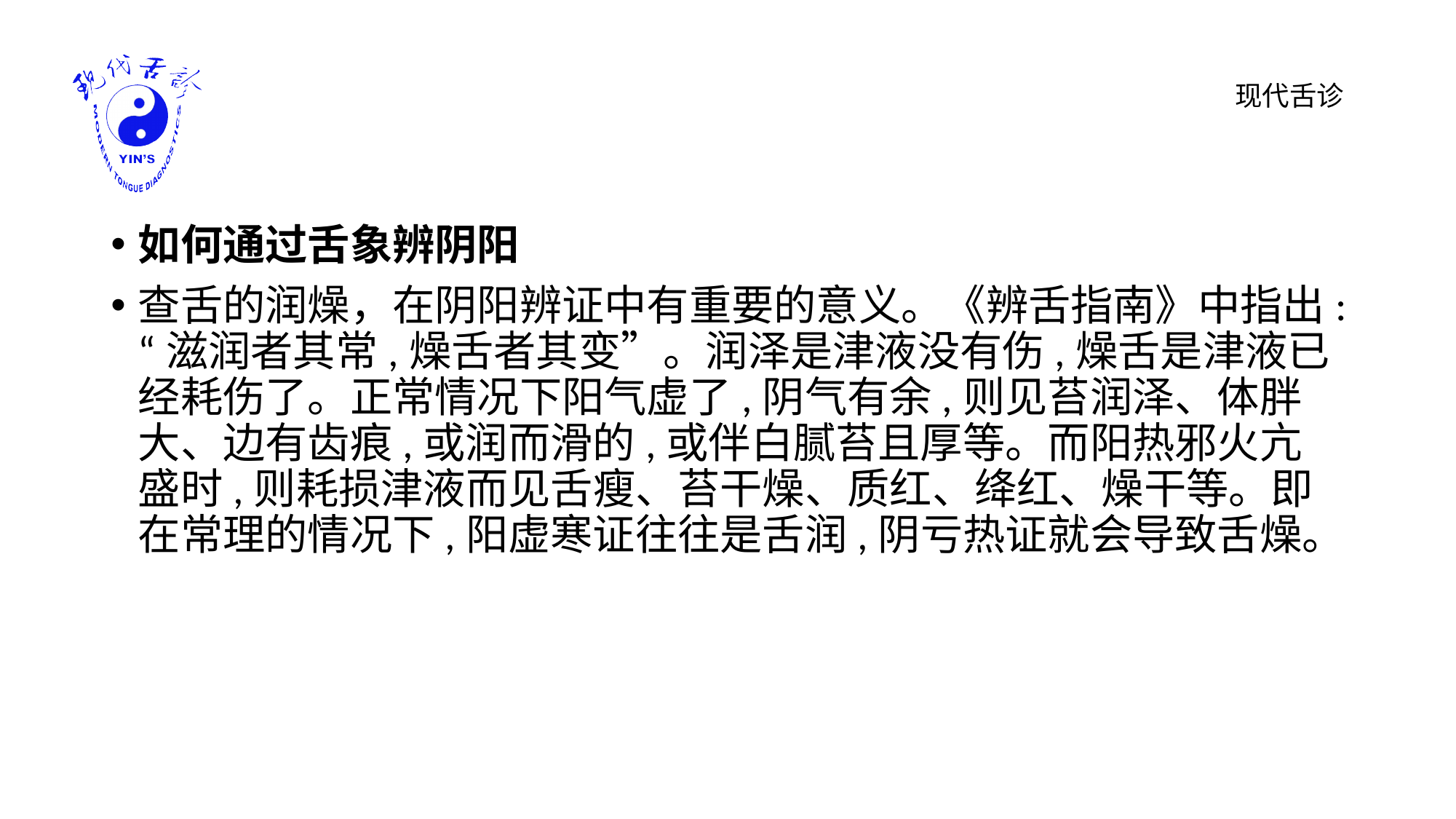

如何通过舌象辨阴阳
查舌的润燥，在阴阳辨证中有重要的意义。《辨舌指南》中指出:“滋润者其常,燥舌者其变”。润泽是津液没有伤,燥舌是津液已经耗伤了。正常情况下阳气虚了,阴气有余,则见苔润泽、体胖大、边有齿痕,或润而滑的,或伴白腻苔且厚等。而阳热邪火亢盛时,则耗损津液而见舌瘦、苔干燥、质红、绛红、燥干等。即在常理的情况下,阳虚寒证往往是舌润,阴亏热证就会导致舌燥。